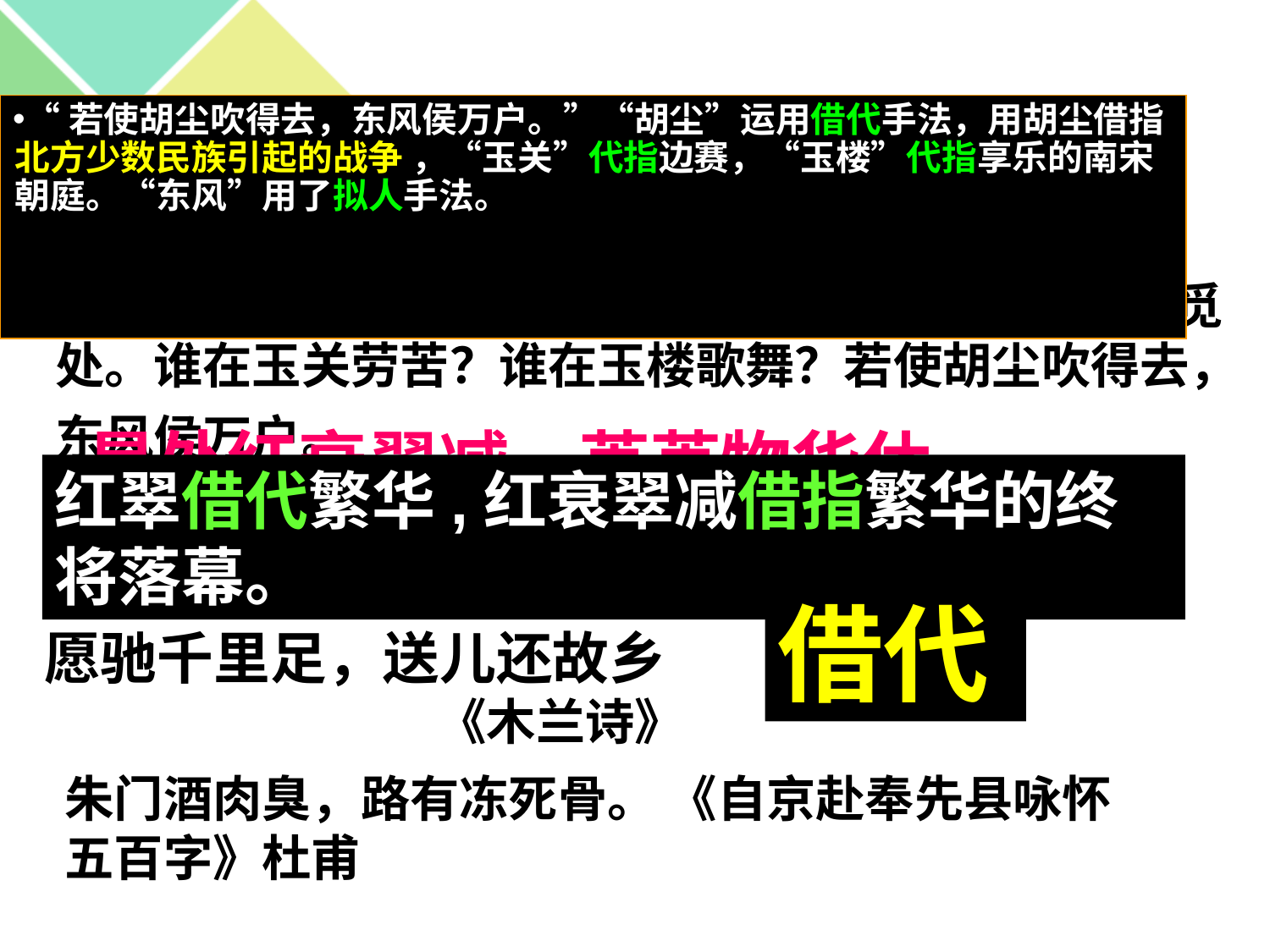

谒金门
              南宋词人李好古
   花过雨，又是一番红素。燕子归来愁不语，旧巢无觅处。谁在玉关劳苦？谁在玉楼歌舞？若使胡尘吹得去，东风侯万户。
“若使胡尘吹得去，东风侯万户。”“胡尘”运用借代手法，用胡尘借指北方少数民族引起的战争 ，“玉关”代指边赛，“玉楼”代指享乐的南宋朝庭。“东风”用了拟人手法。
是处红衰翠减，苒苒物华休 。     《八声甘州》柳永
红翠借代繁华,红衰翠减借指繁华的终将落幕。
借代
愿驰千里足，送儿还故乡
                                  《木兰诗》
朱门酒肉臭，路有冻死骨。 《自京赴奉先县咏怀
五百字》杜甫